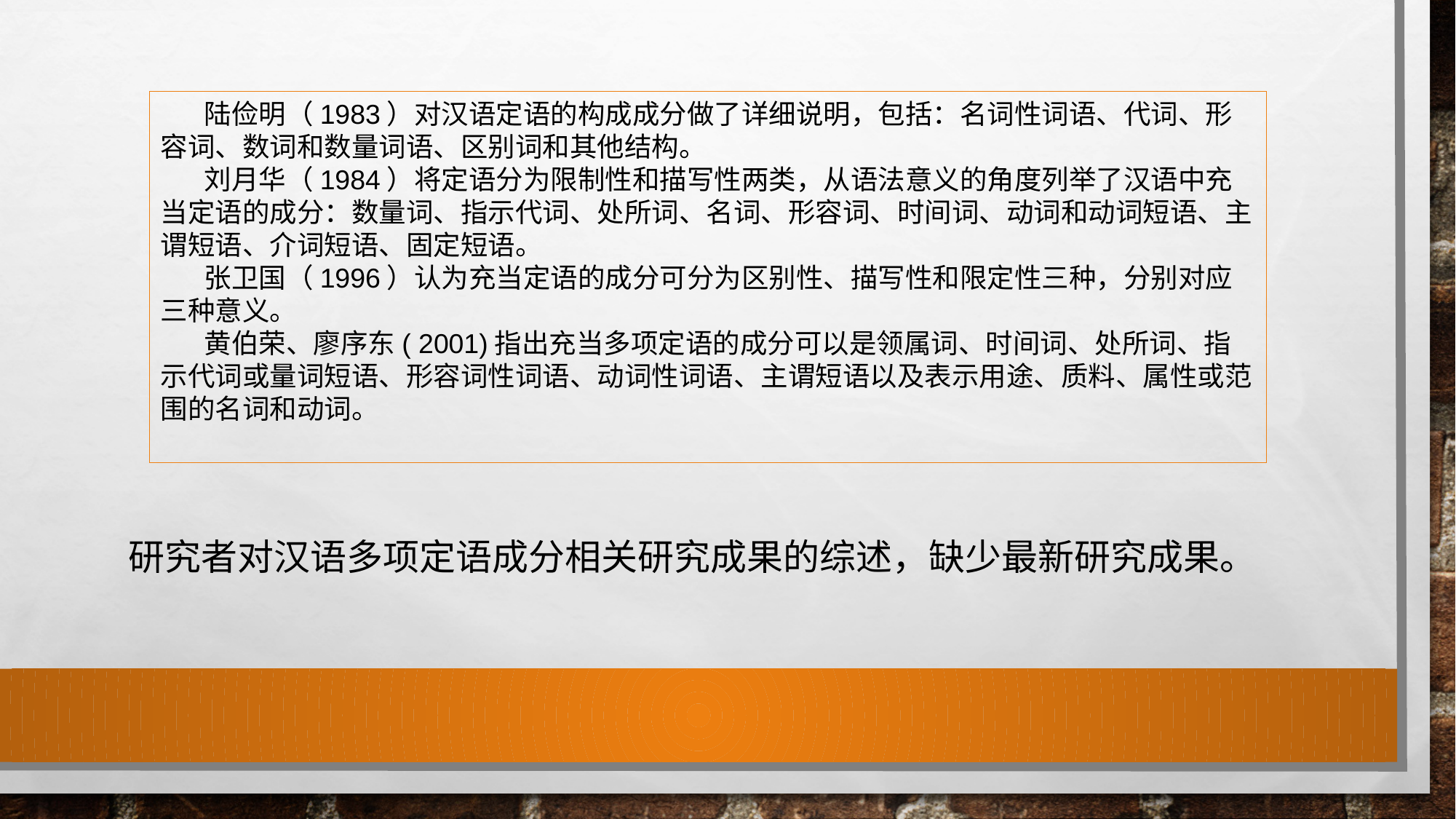

陆俭明（1983）对汉语定语的构成成分做了详细说明，包括：名词性词语、代词、形容词、数词和数量词语、区别词和其他结构。
      刘月华（1984）将定语分为限制性和描写性两类，从语法意义的角度列举了汉语中充当定语的成分：数量词、指示代词、处所词、名词、形容词、时间词、动词和动词短语、主谓短语、介词短语、固定短语。
      张卫国（1996）认为充当定语的成分可分为区别性、描写性和限定性三种，分别对应三种意义。
      黄伯荣、廖序东( 2001)指出充当多项定语的成分可以是领属词、时间词、处所词、指示代词或量词短语、形容词性词语、动词性词语、主谓短语以及表示用途、质料、属性或范围的名词和动词。

研究者对汉语多项定语成分相关研究成果的综述，缺少最新研究成果。